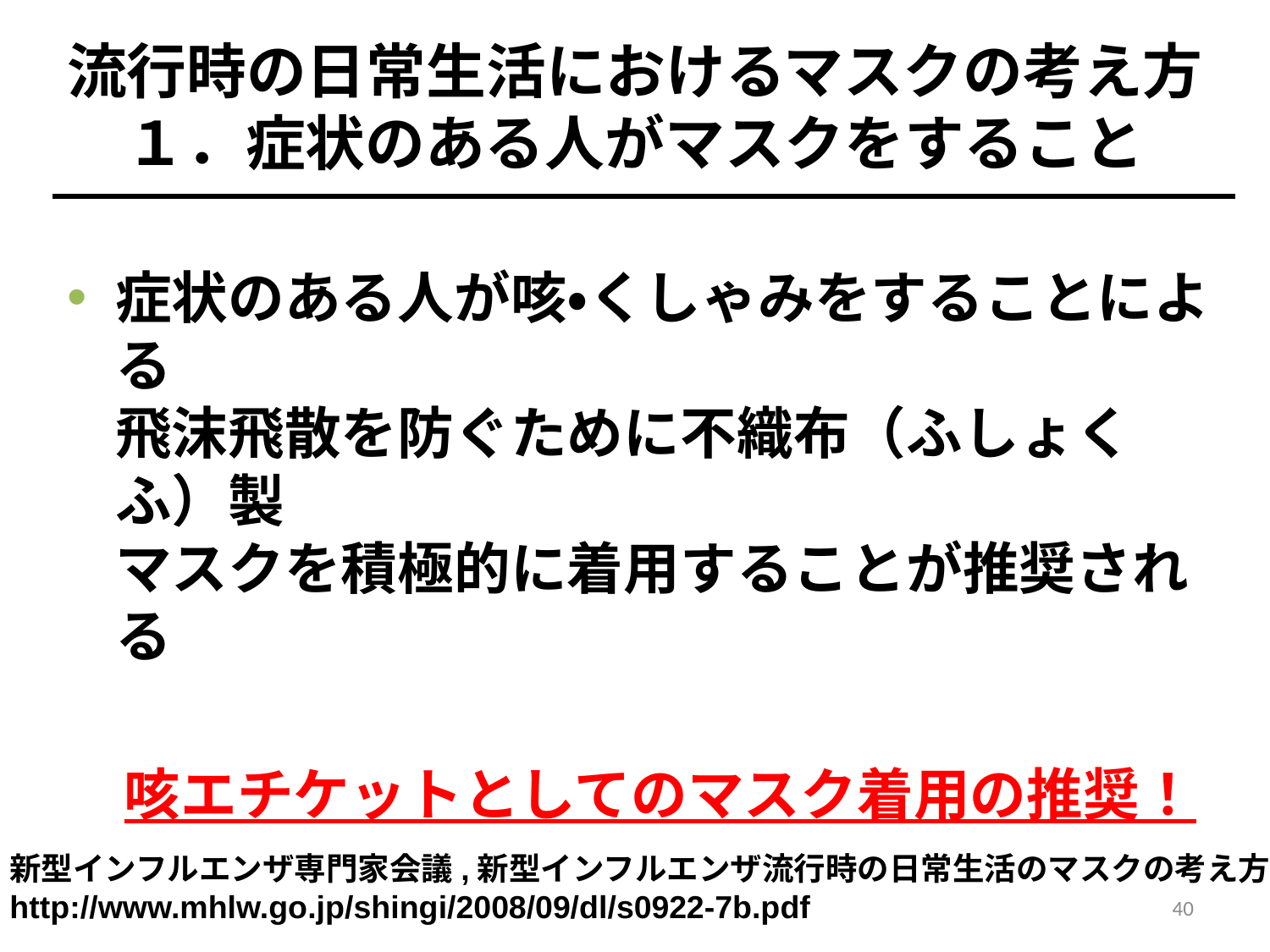

流行時の日常生活におけるマスクの考え方
１．症状のある人がマスクをすること
症状のある人が咳・くしゃみをすることによる
飛沫飛散を防ぐために不織布（ふしょくふ）製
マスクを積極的に着用することが推奨される

　咳エチケットとしてのマスク着用の推奨！
新型インフルエンザ専門家会議,新型インフルエンザ流行時の日常生活のマスクの考え方
http://www.mhlw.go.jp/shingi/2008/09/dl/s0922-7b.pdf
40